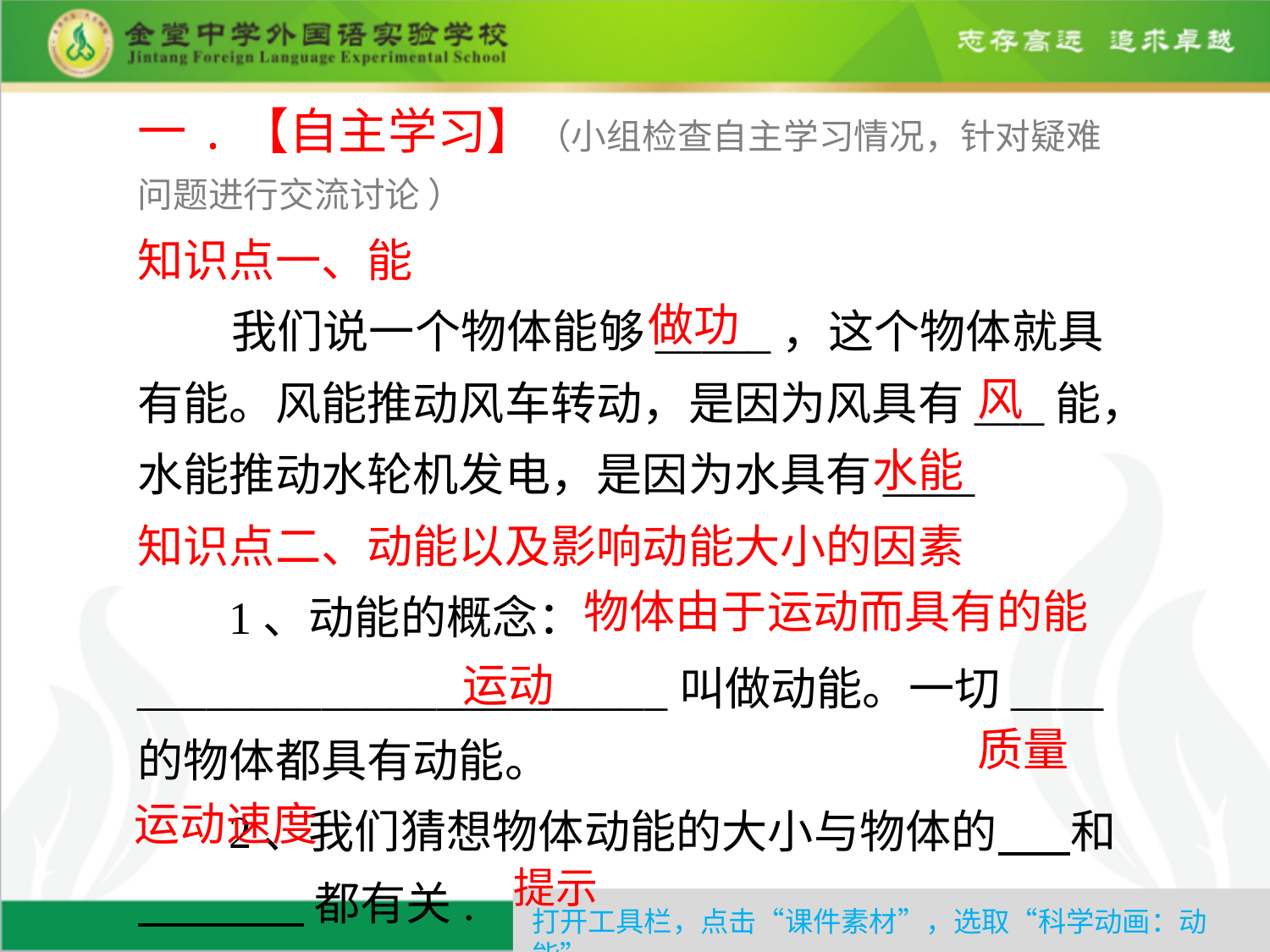

一.【自主学习】（小组检查自主学习情况，针对疑难问题进行交流讨论 ）
知识点一、能
        我们说一个物体能够_____，这个物体就具有能。风能推动风车转动，是因为风具有___能，水能推动水轮机发电，是因为水具有____
知识点二、动能以及影响动能大小的因素
        1、动能的概念：_______________________叫做动能。一切____的物体都具有动能。
        2、我们猜想物体动能的大小与物体的       和
                都有关.
做功
风
水能
物体由于运动而具有的能
运动
质量
运动速度
提示

打开工具栏，点击“课件素材”，选取“科学动画：动能”